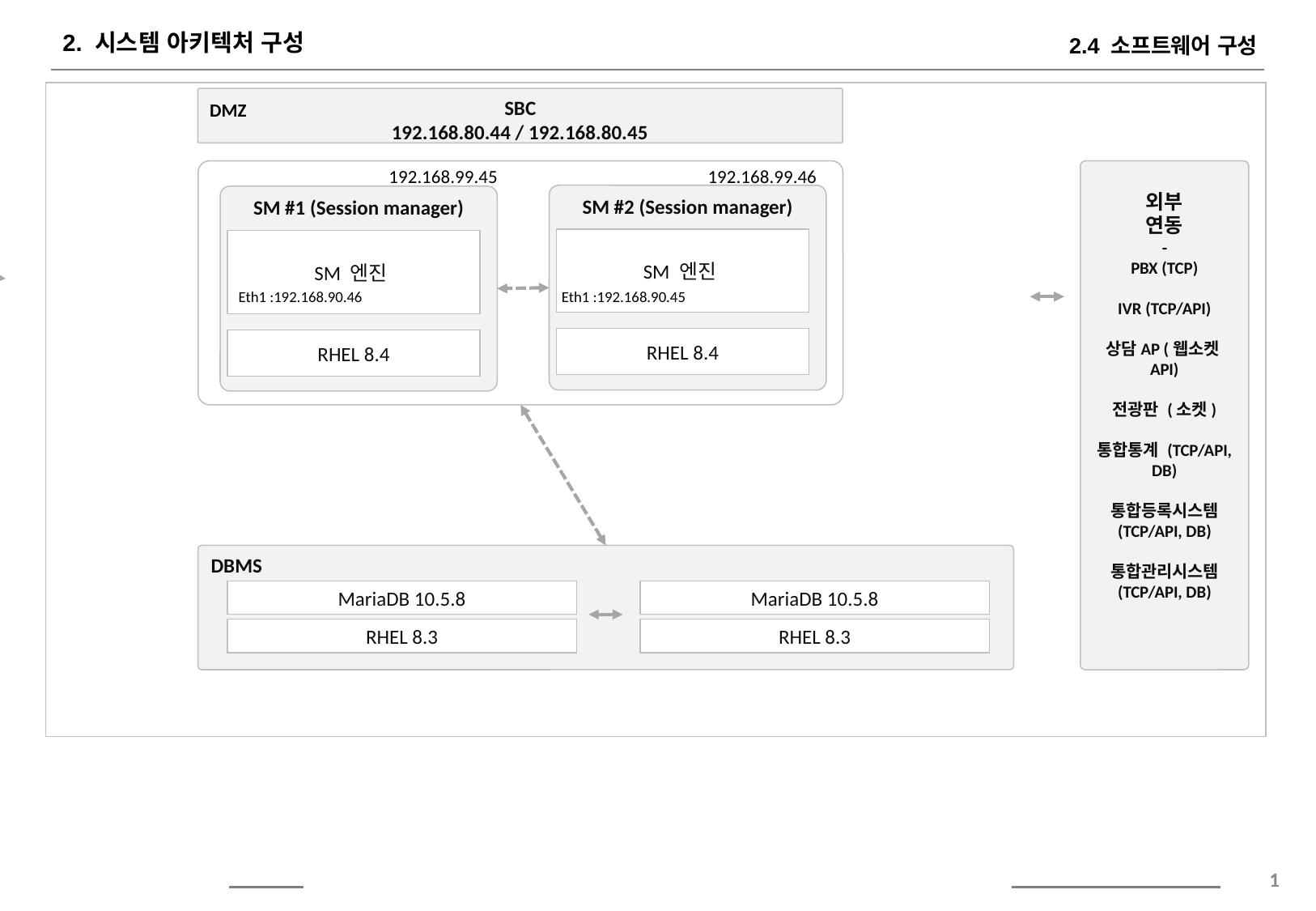

2. 시스템 아키텍처 구성
2.4 소프트웨어 구성

SBC
192.168.80.44 / 192.168.80.45
DMZ
192.168.99.45
192.168.99.46
외부
연동
-
PBX (TCP)
IVR (TCP/API)

상담AP (웹소켓API)

전광판 (소켓)

통합통계 (TCP/API, DB)

통합등록시스템 (TCP/API, DB)

통합관리시스템
(TCP/API, DB)

SM #2 (Session manager)
SM #1 (Session manager)
SM 엔진
SM 엔진

Eth1 :192.168.90.46
Eth1 :192.168.90.45
User
RHEL 8.4
RHEL 8.4
DBMS
MariaDB 10.5.8
MariaDB 10.5.8
RHEL 8.3
RHEL 8.3
1